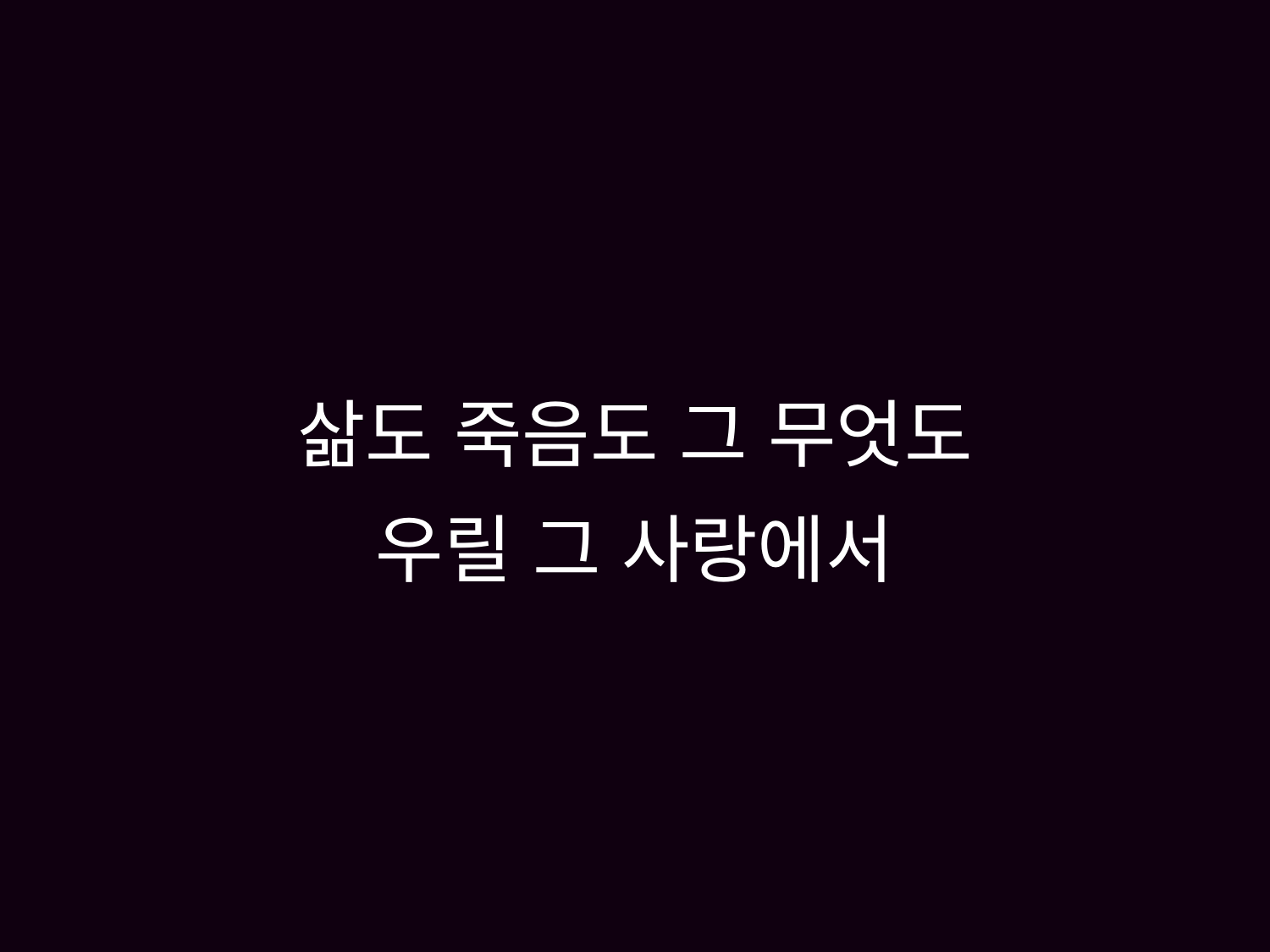

# 삶도 죽음도 그 무엇도 우릴 그 사랑에서